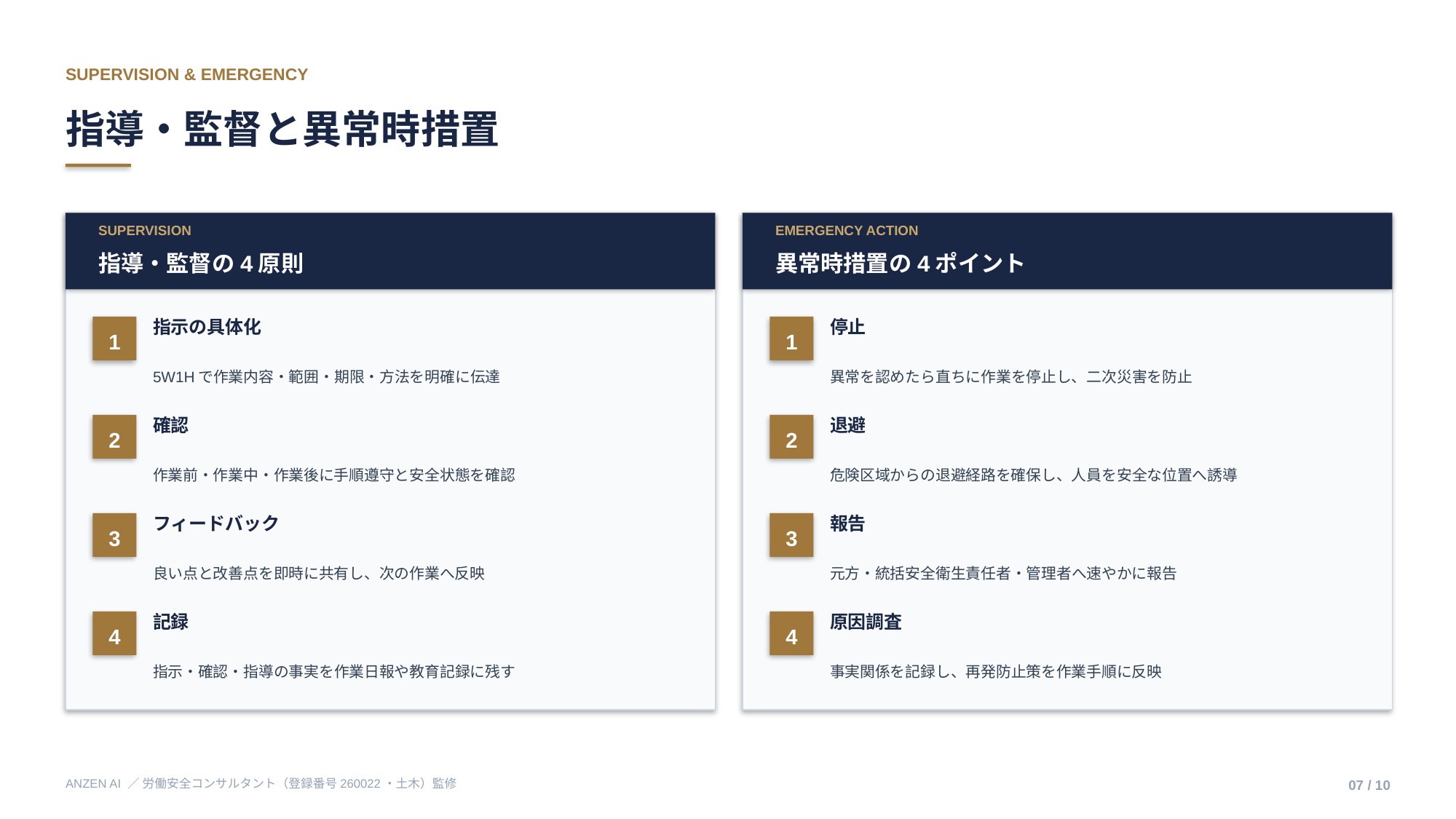

SUPERVISION & EMERGENCY
指導・監督と異常時措置

SUPERVISION
EMERGENCY ACTION
指導・監督の4原則
異常時措置の4ポイント
指示の具体化
停止

1

1
5W1Hで作業内容・範囲・期限・方法を明確に伝達
異常を認めたら直ちに作業を停止し、二次災害を防止
確認
退避

2

2
作業前・作業中・作業後に手順遵守と安全状態を確認
危険区域からの退避経路を確保し、人員を安全な位置へ誘導
フィードバック
報告

3

3
良い点と改善点を即時に共有し、次の作業へ反映
元方・統括安全衛生責任者・管理者へ速やかに報告
記録
原因調査

4

4
指示・確認・指導の事実を作業日報や教育記録に残す
事実関係を記録し、再発防止策を作業手順に反映
ANZEN AI ／ 労働安全コンサルタント（登録番号260022・土木）監修
07 / 10